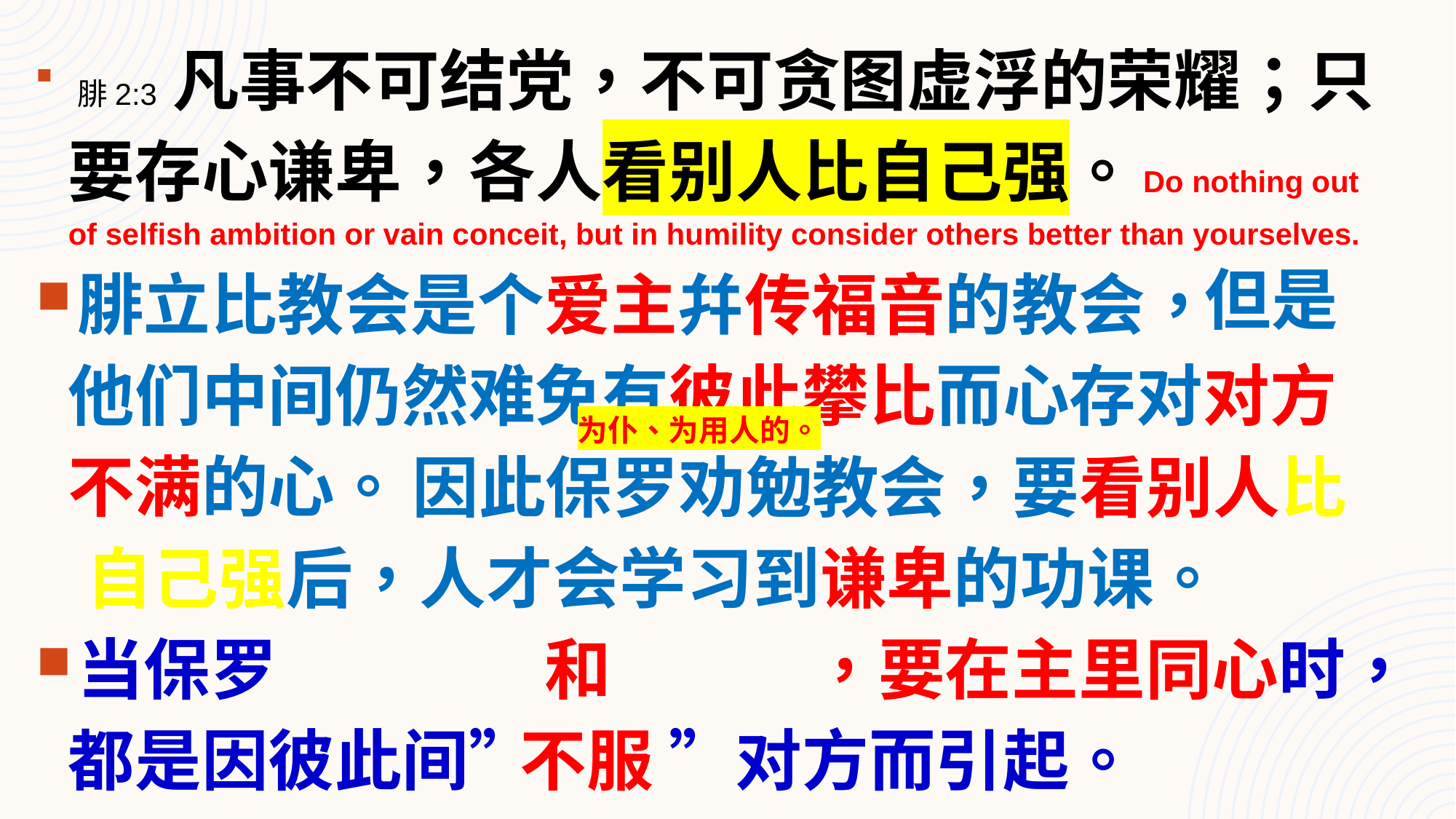

腓2:3 凡事不可结党，不可贪图虚浮的荣耀；只
要存心谦卑，各人看别人比自己强。
of selfish ambition or vain conceit, but in humility consider others better than yourselves.
腓立比教会是个爱主幷传福音的教会，
他们中间仍然难免有彼此攀比而心存对对方
不满的心。
自己强后，人才会学习到谦卑的功课。
当保罗劝友阿爹和循都基，要在主里同心时，
都是因彼此间”　　”对方而引起。
Do nothing out
但是
为仆、为用人的。
因此保罗劝勉教会，要看别人比
不服